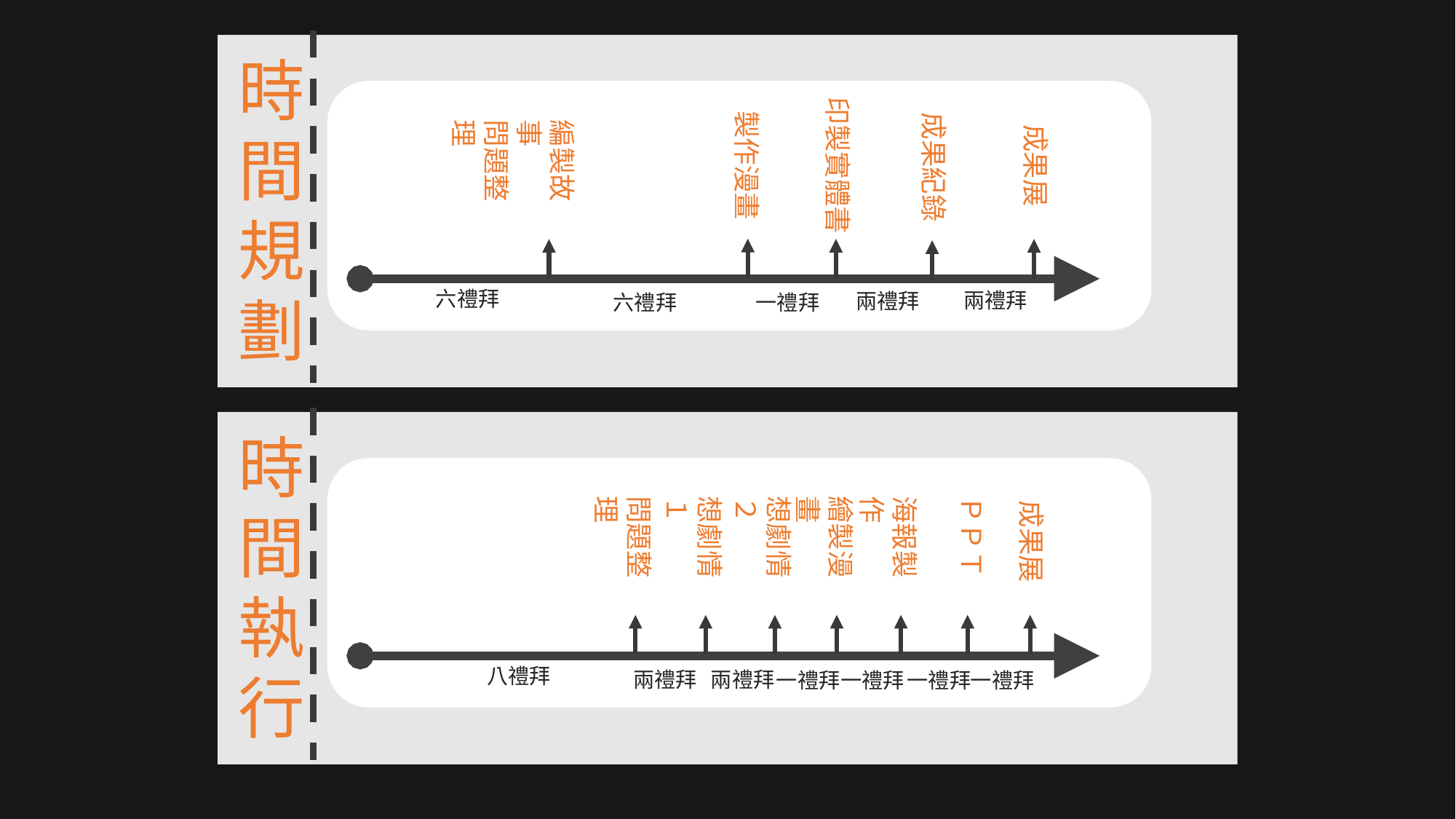

時間規劃

製作漫畫
印製實體書
成果展
成果紀錄
編製故事
問題整理
六禮拜
兩禮拜
兩禮拜
一禮拜
六禮拜

時間執行

問題整理
想劇情１
想劇情２
繪製漫畫
海報製作
ＰＰＴ
八禮拜
兩禮拜
兩禮拜
一禮拜
一禮拜
一禮拜
一禮拜
成果展